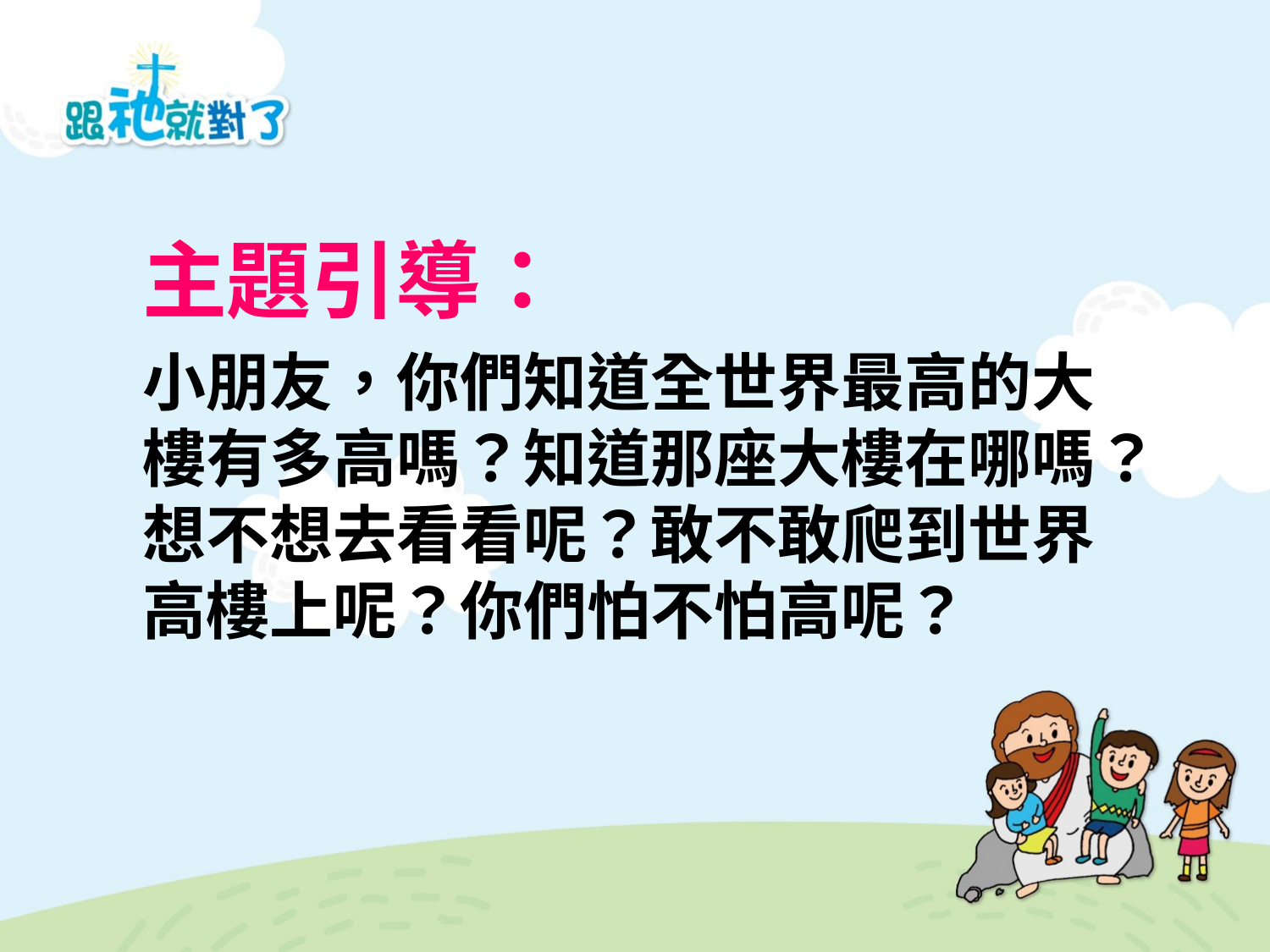

主題引導：
小朋友，你們知道全世界最高的大樓有多高嗎？知道那座大樓在哪嗎？想不想去看看呢？敢不敢爬到世界高樓上呢？你們怕不怕高呢？